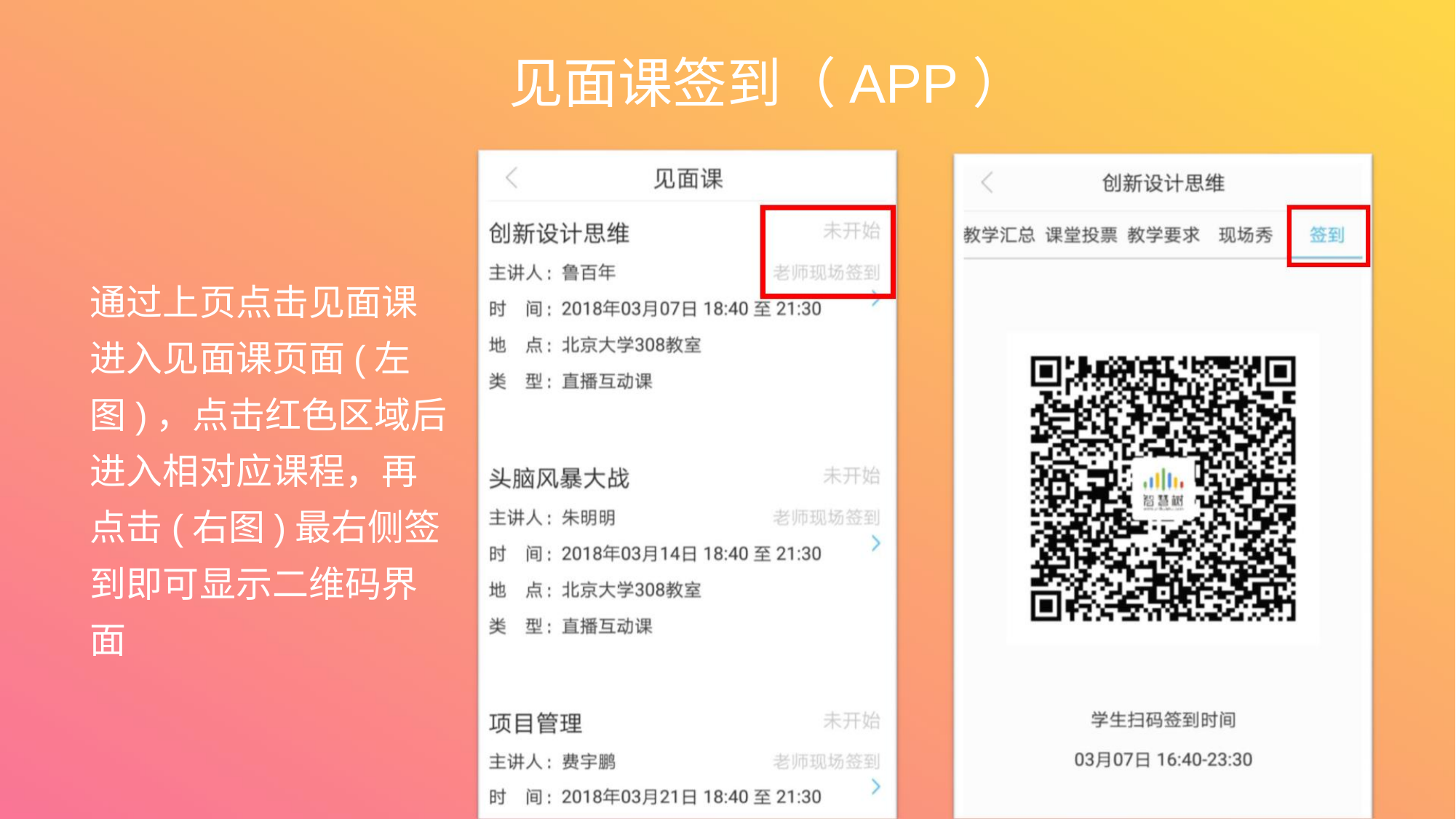

见面课签到（APP）
通过上页点击见面课
进入见面课页面(左
图)，点击红色区域后
进入相对应课程，再
点击(右图)最右侧签
到即可显示二维码界
面